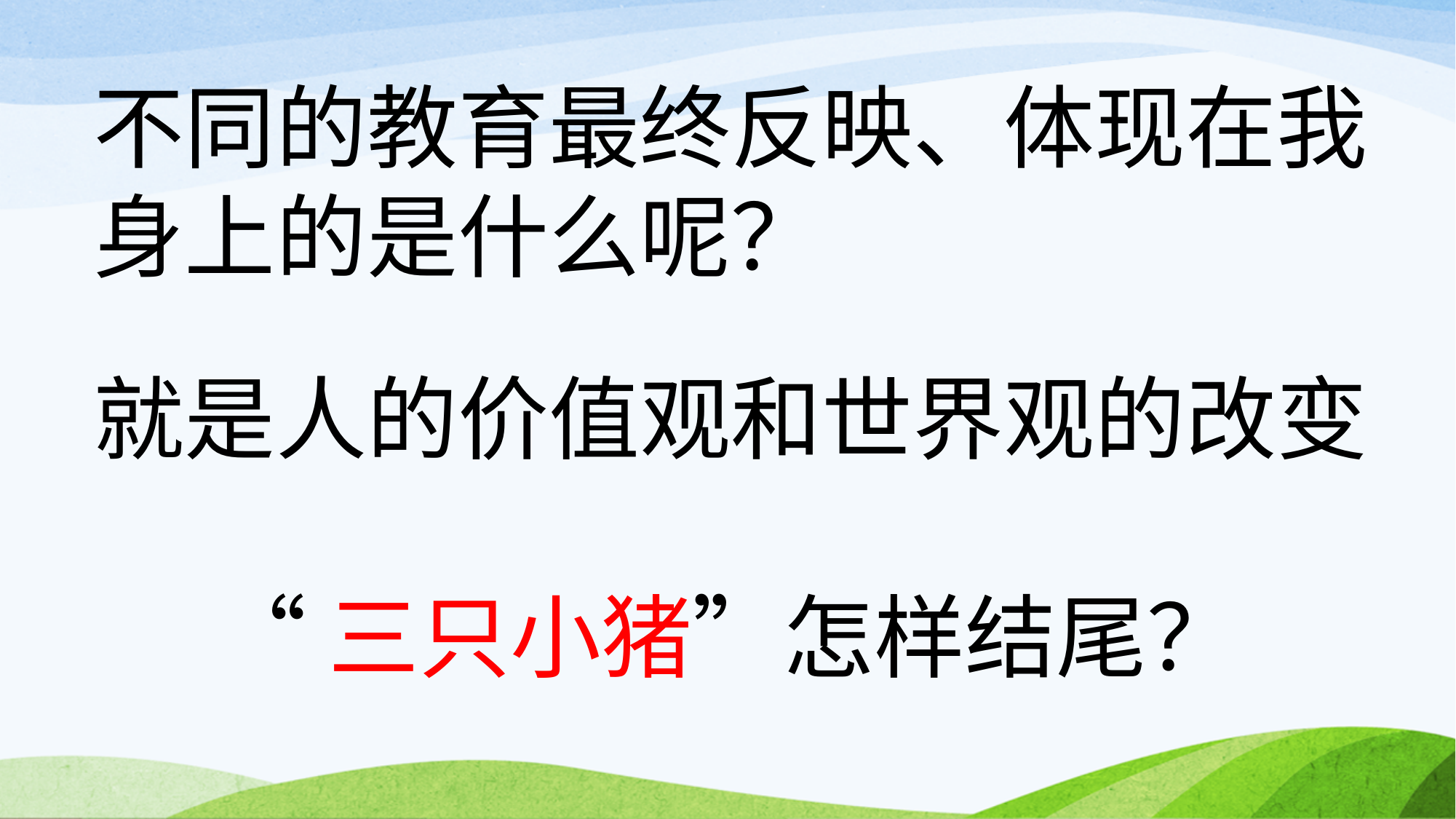

不同的教育最终反映、体现在我身上的是什么呢？

就是人的价值观和世界观的改变

      “三只小猪”怎样结尾？